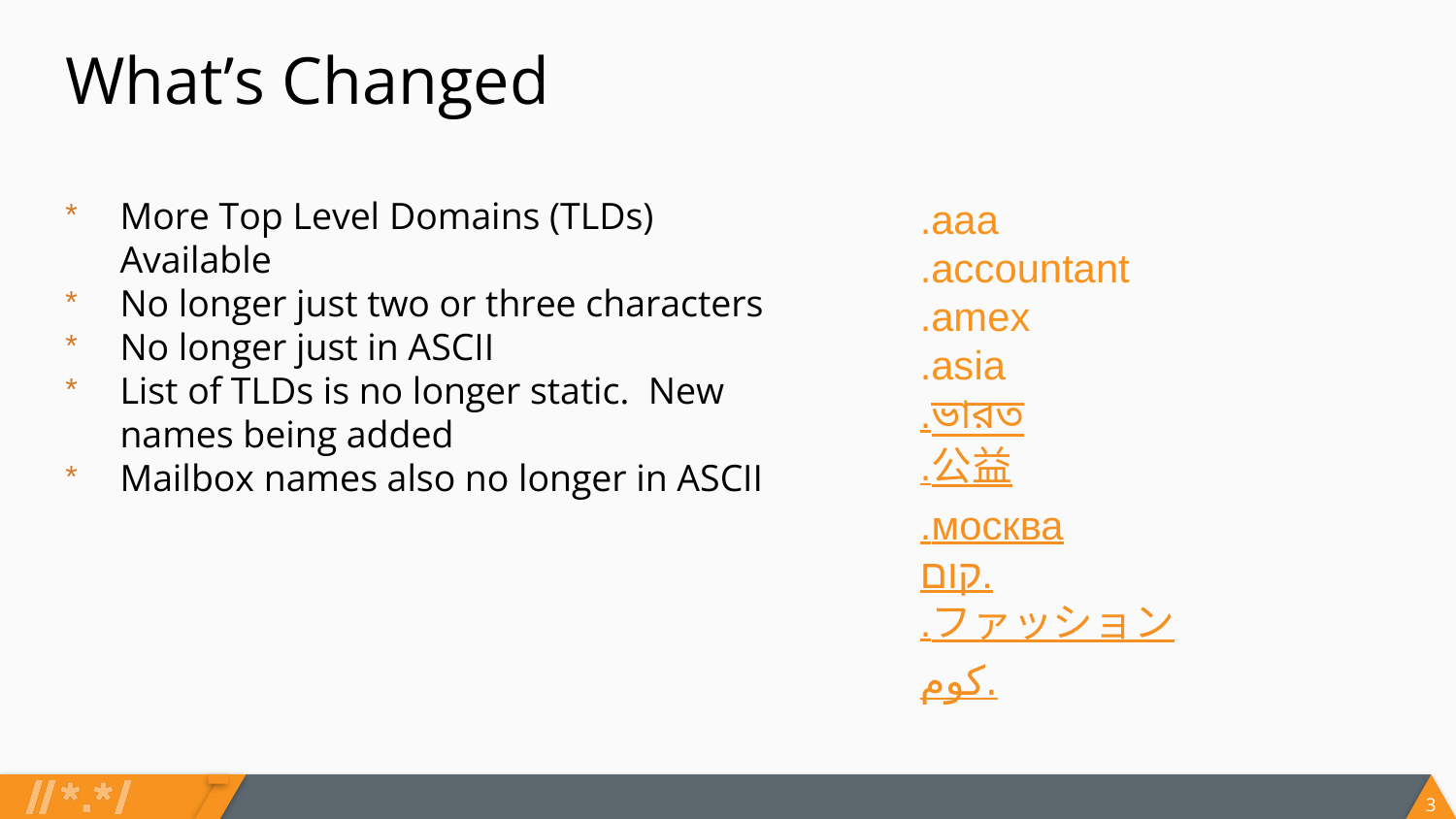

# What’s Changed
More Top Level Domains (TLDs) Available
No longer just two or three characters
No longer just in ASCII
List of TLDs is no longer static.  New names being added
Mailbox names also no longer in ASCII

.aaa
.accountant
.amex
.asia
.ভারত
.公益
.москва
‏.קום‎
.ファッション
‏.كوم‎